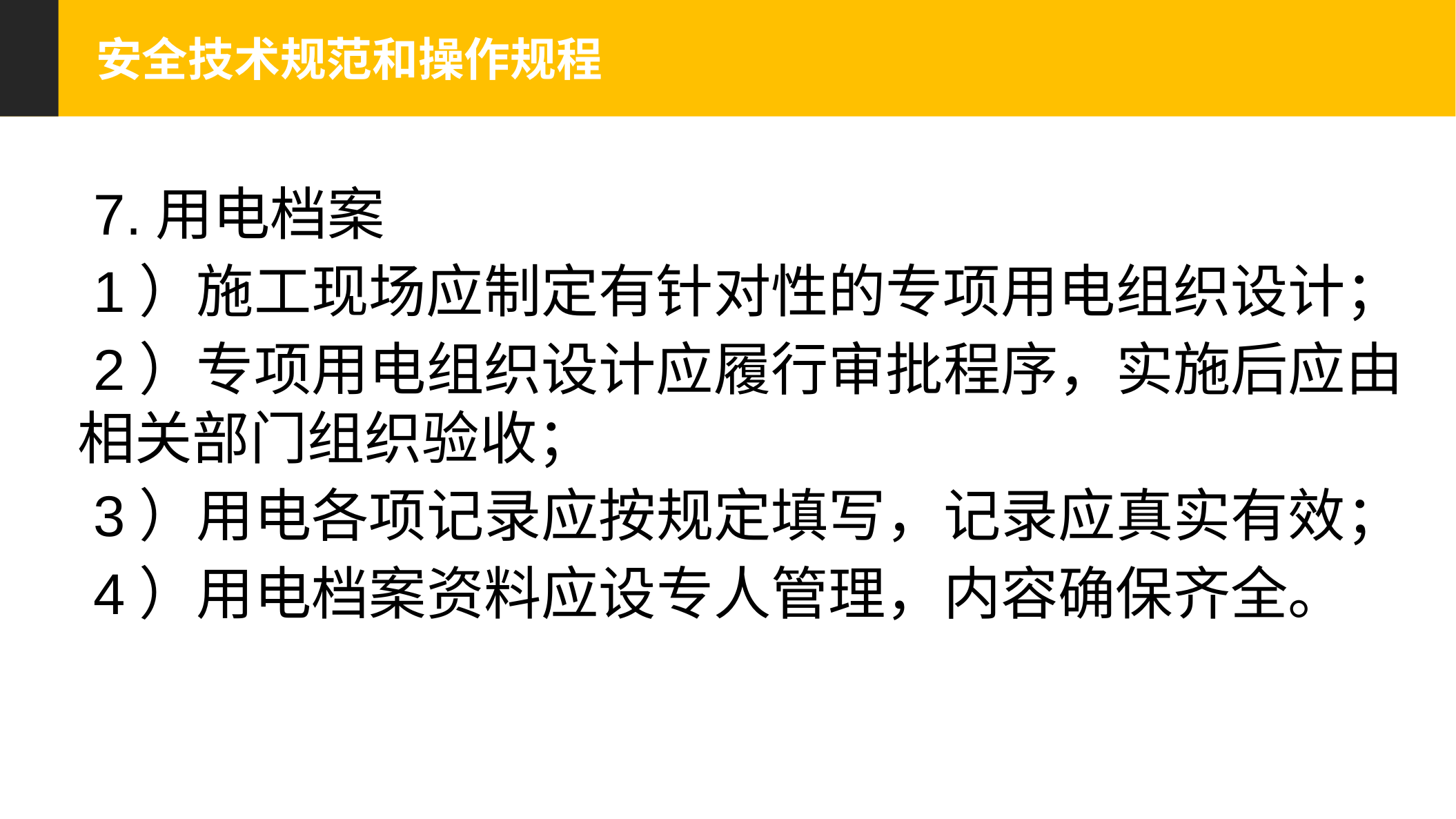

安全技术规范和操作规程
 7.用电档案
 1）施工现场应制定有针对性的专项用电组织设计；
 2）专项用电组织设计应履行审批程序，实施后应由相关部门组织验收；
 3）用电各项记录应按规定填写，记录应真实有效；
 4）用电档案资料应设专人管理，内容确保齐全。